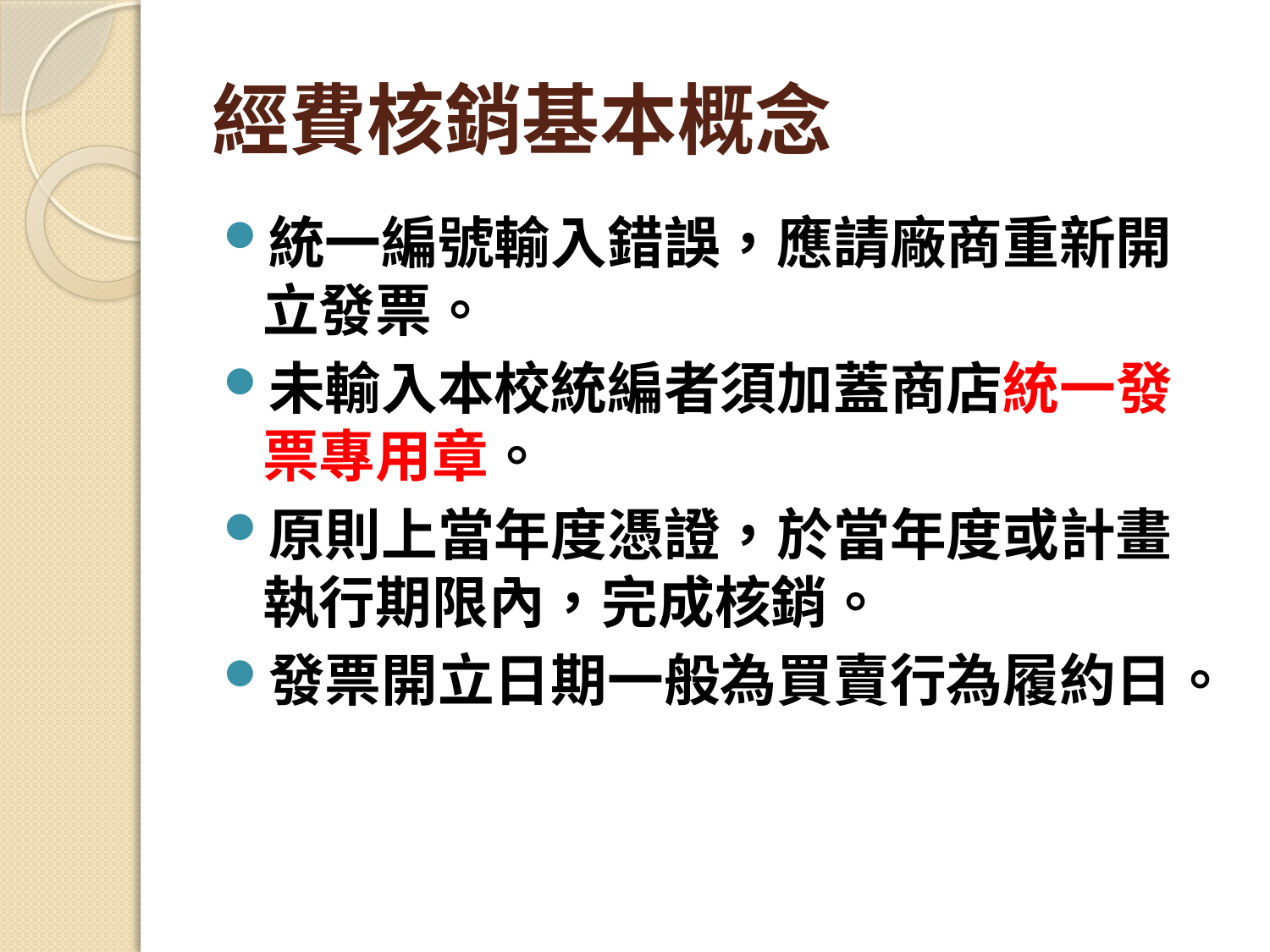

# 經費核銷基本概念
統一編號輸入錯誤，應請廠商重新開立發票。
未輸入本校統編者須加蓋商店統一發票專用章。
原則上當年度憑證，於當年度或計畫執行期限內，完成核銷。
發票開立日期一般為買賣行為履約日。